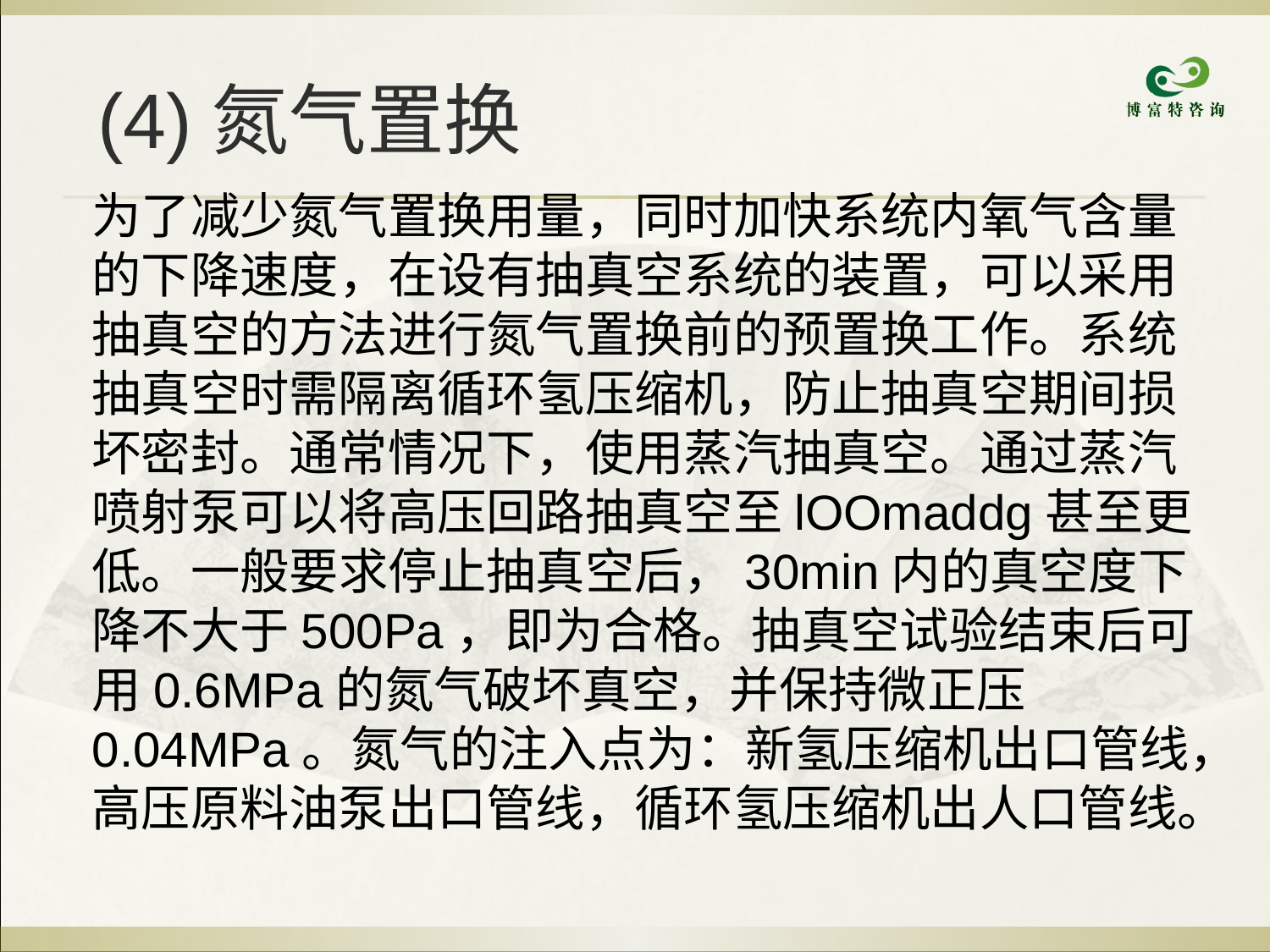

(4)氮气置换
为了减少氮气置换用量，同时加快系统内氧气含量的下降速度，在设有抽真空系统的装置，可以采用抽真空的方法进行氮气置换前的预置换工作。系统抽真空时需隔离循环氢压缩机，防止抽真空期间损坏密封。通常情况下，使用蒸汽抽真空。通过蒸汽喷射泵可以将高压回路抽真空至lOOmaddg甚至更低。一般要求停止抽真空后，30min内的真空度下降不大于500Pa，即为合格。抽真空试验结束后可用0.6MPa的氮气破坏真空，并保持微正压0.04MPa。氮气的注入点为：新氢压缩机出口管线，高压原料油泵出口管线，循环氢压缩机出人口管线。